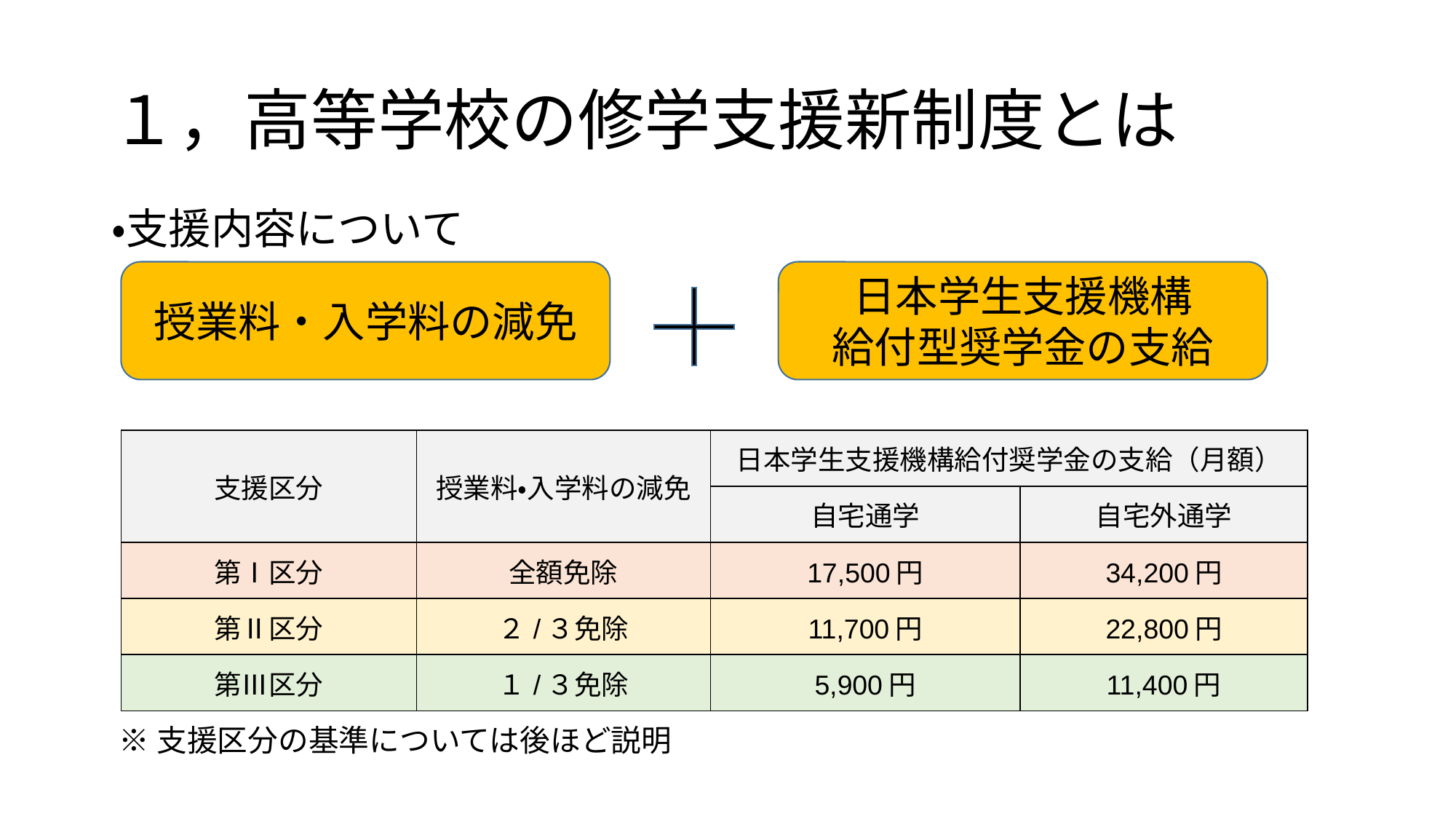

# １，高等学校の修学支援新制度とは
・支援内容について

授業料・入学料の減免
日本学生支援機構
給付型奨学金の支給

| 支援区分 | 授業料・入学料の減免 | 日本学生支援機構給付奨学金の支給（月額） |  |
| --- | --- | --- | --- |
|  |  | 自宅通学 | 自宅外通学 |
| 第Ⅰ区分 | 全額免除 | 17,500円 | 34,200円 |
| 第Ⅱ区分 | ２/３免除 | 11,700円 | 22,800円 |
| 第Ⅲ区分 | １/３免除 | 5,900円 | 11,400円 |
※支援区分の基準については後ほど説明